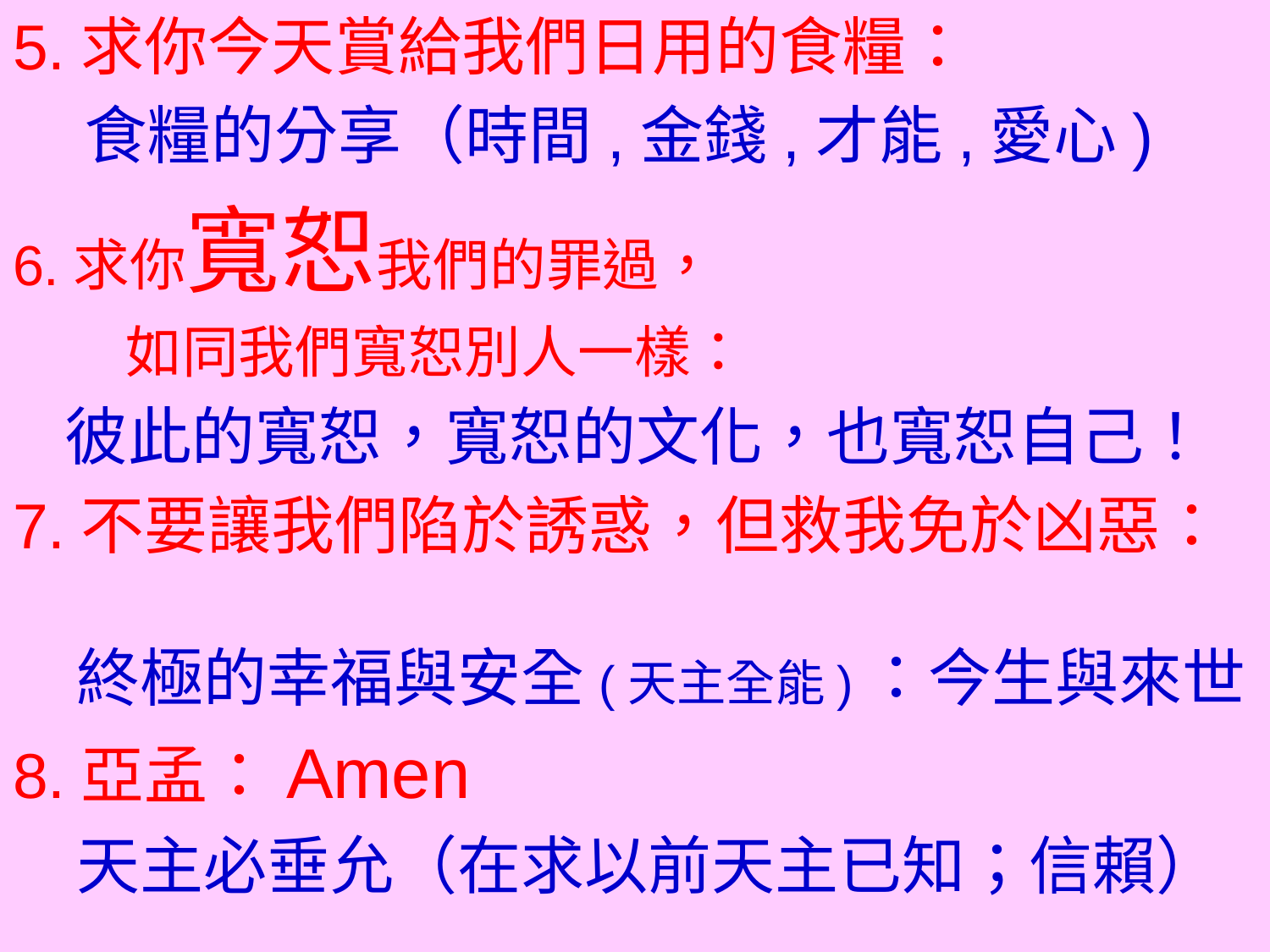

5.求你今天賞給我們日用的食糧：
    食糧的分享（時間,金錢,才能,愛心)
6.求你寬恕我們的罪過，
　　如同我們寬恕別人一樣：
   彼此的寬恕，寬恕的文化，也寬恕自己！
7.不要讓我們陷於誘惑，但救我免於凶惡：　　　　
　終極的幸福與安全(天主全能)：今生與來世
8.亞孟：Amen
　天主必垂允（在求以前天主已知；信賴）